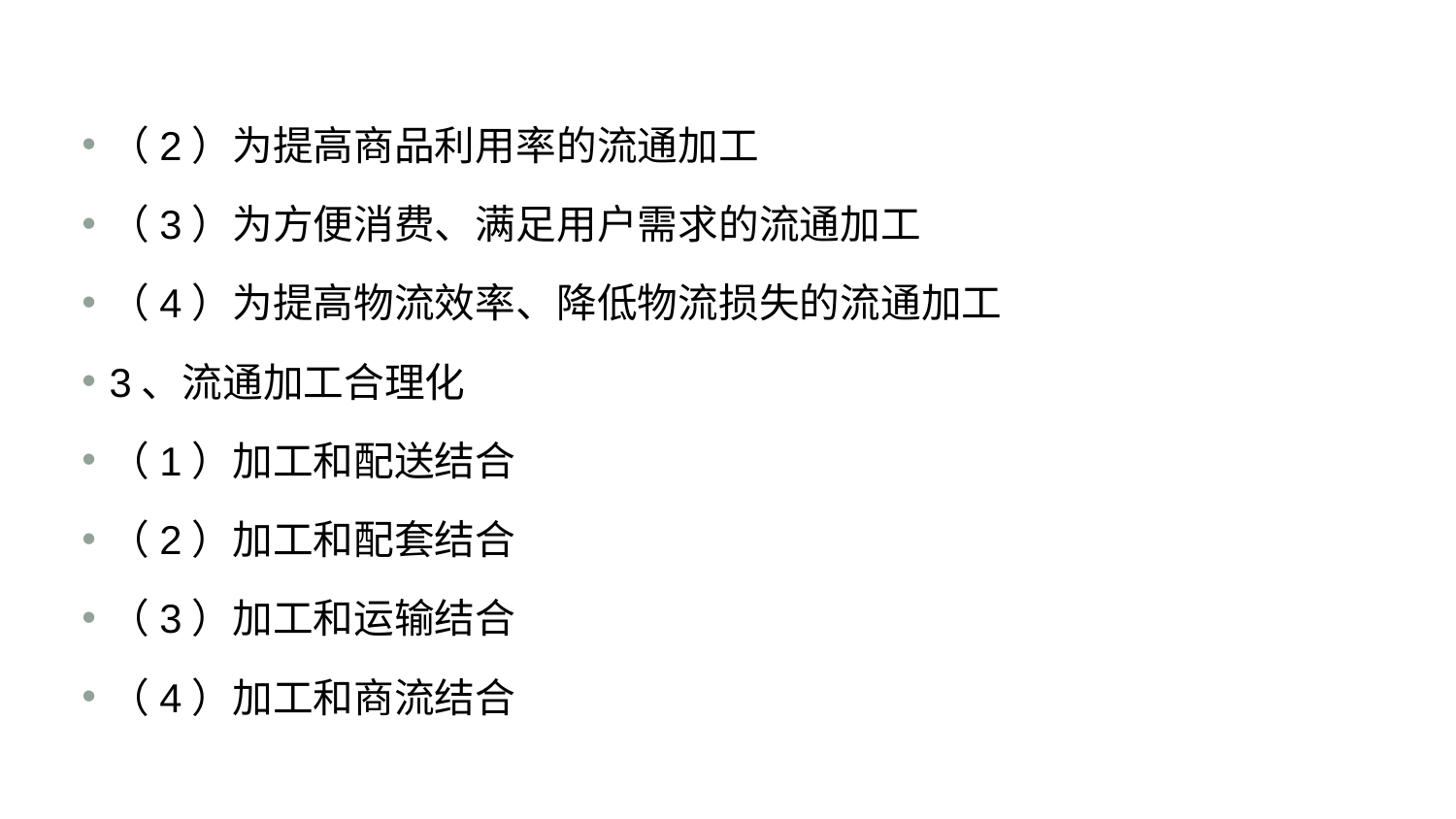

#
（2）为提高商品利用率的流通加工
（3）为方便消费、满足用户需求的流通加工
（4）为提高物流效率、降低物流损失的流通加工
3、流通加工合理化
（1）加工和配送结合
（2）加工和配套结合
（3）加工和运输结合
（4）加工和商流结合